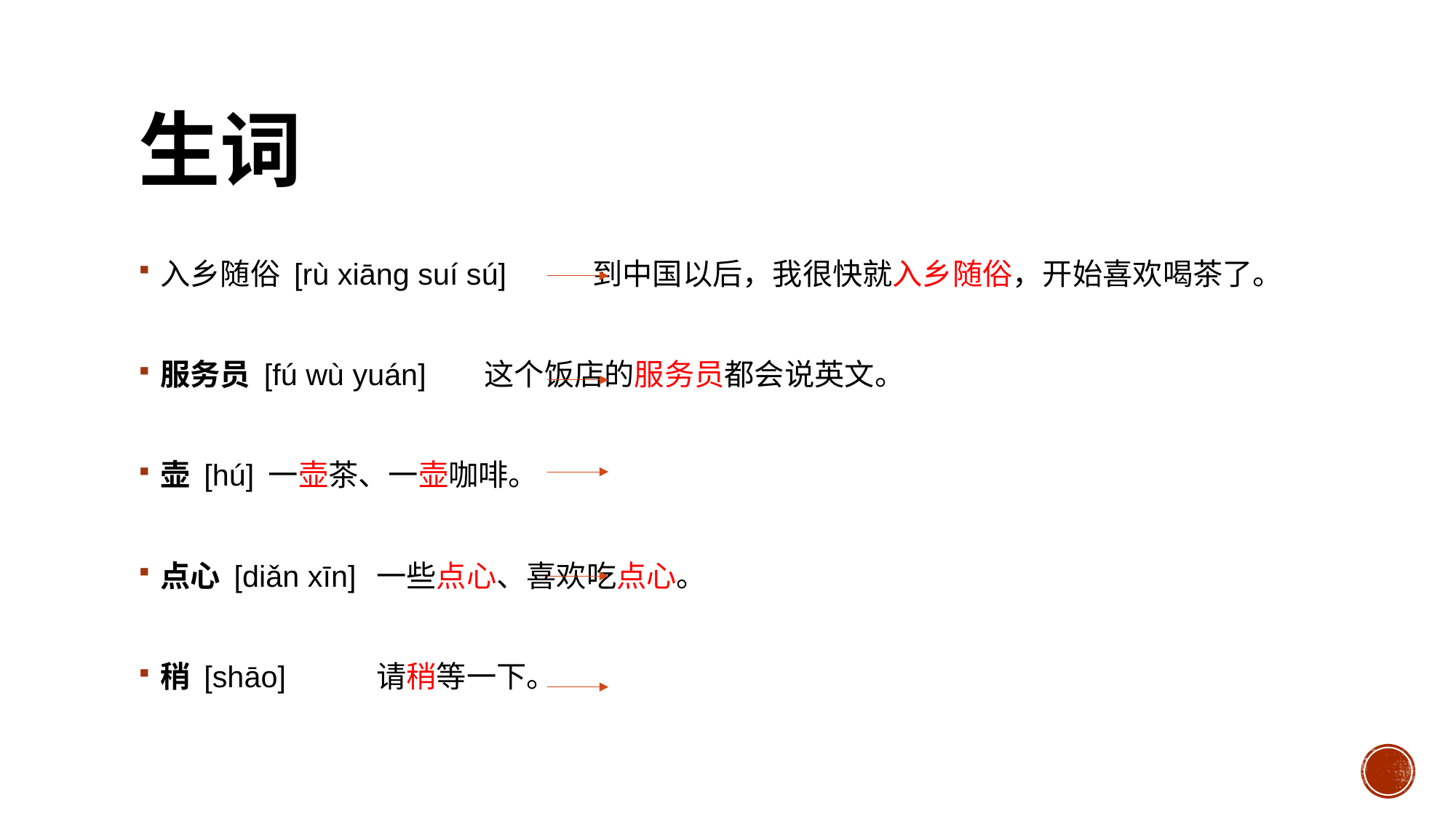

# 生词
入乡随俗 [rù xiāng suí sú]  		到中国以后，我很快就入乡随俗，开始喜欢喝茶了。

服务员 [fú wù yuán]			这个饭店的服务员都会说英文。

壶 [hú]					一壶茶、一壶咖啡。

点心 [diǎn xīn]				一些点心、喜欢吃点心。

稍 [shāo]				请稍等一下。